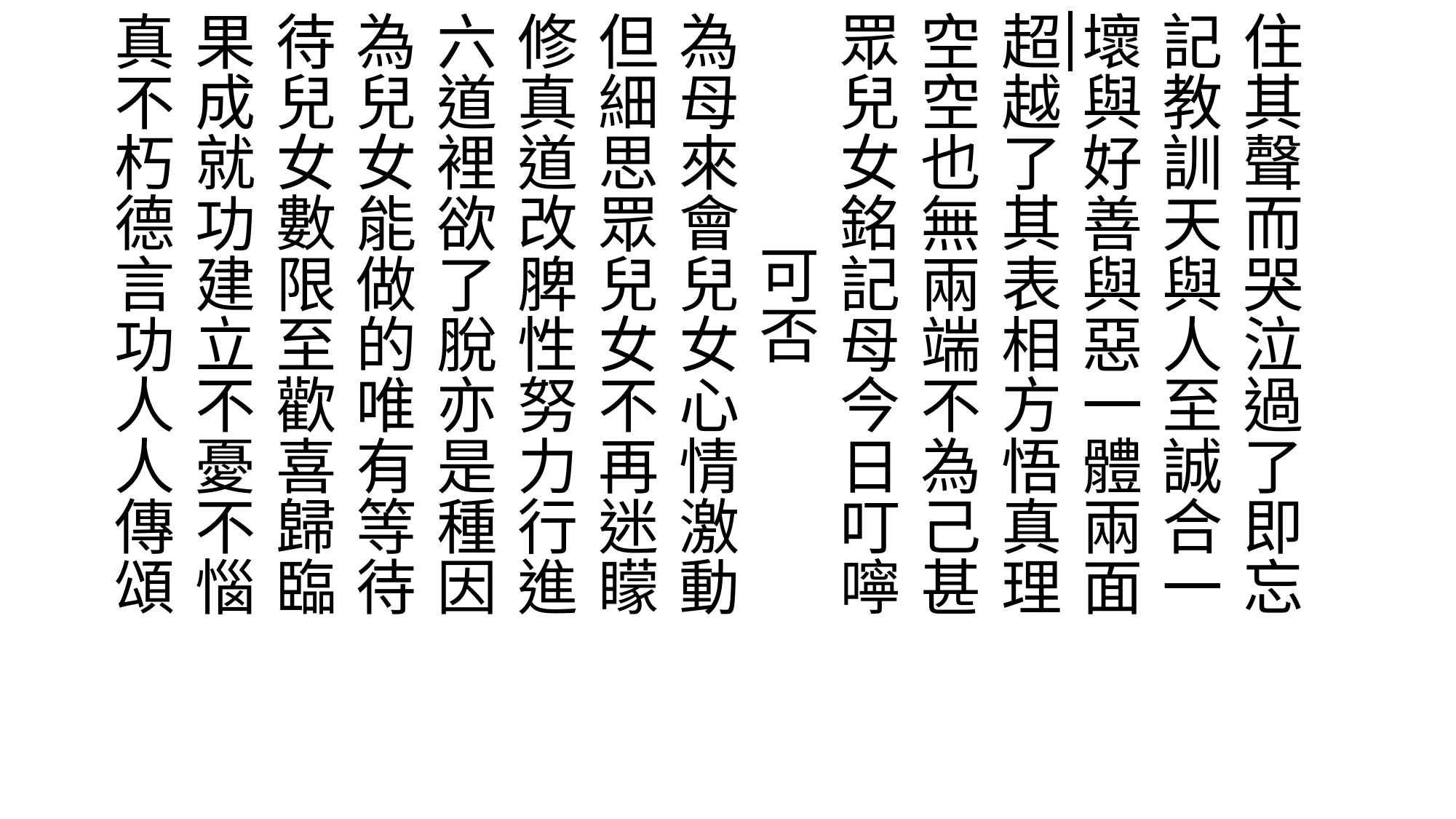

住其聲而哭泣過了即忘
記教訓天與人至誠合一
壞與好善與惡一體兩面
超越了其表相方悟真理
空空也無兩端不為己甚
眾兒女銘記母今日叮嚀
                可否
為母來會兒女心情激動
但細思眾兒女不再迷矇
修真道改脾性努力行進
六道裡欲了脫亦是種因
為兒女能做的唯有等待
待兒女數限至歡喜歸臨
果成就功建立不憂不惱
真不朽德言功人人傳頌